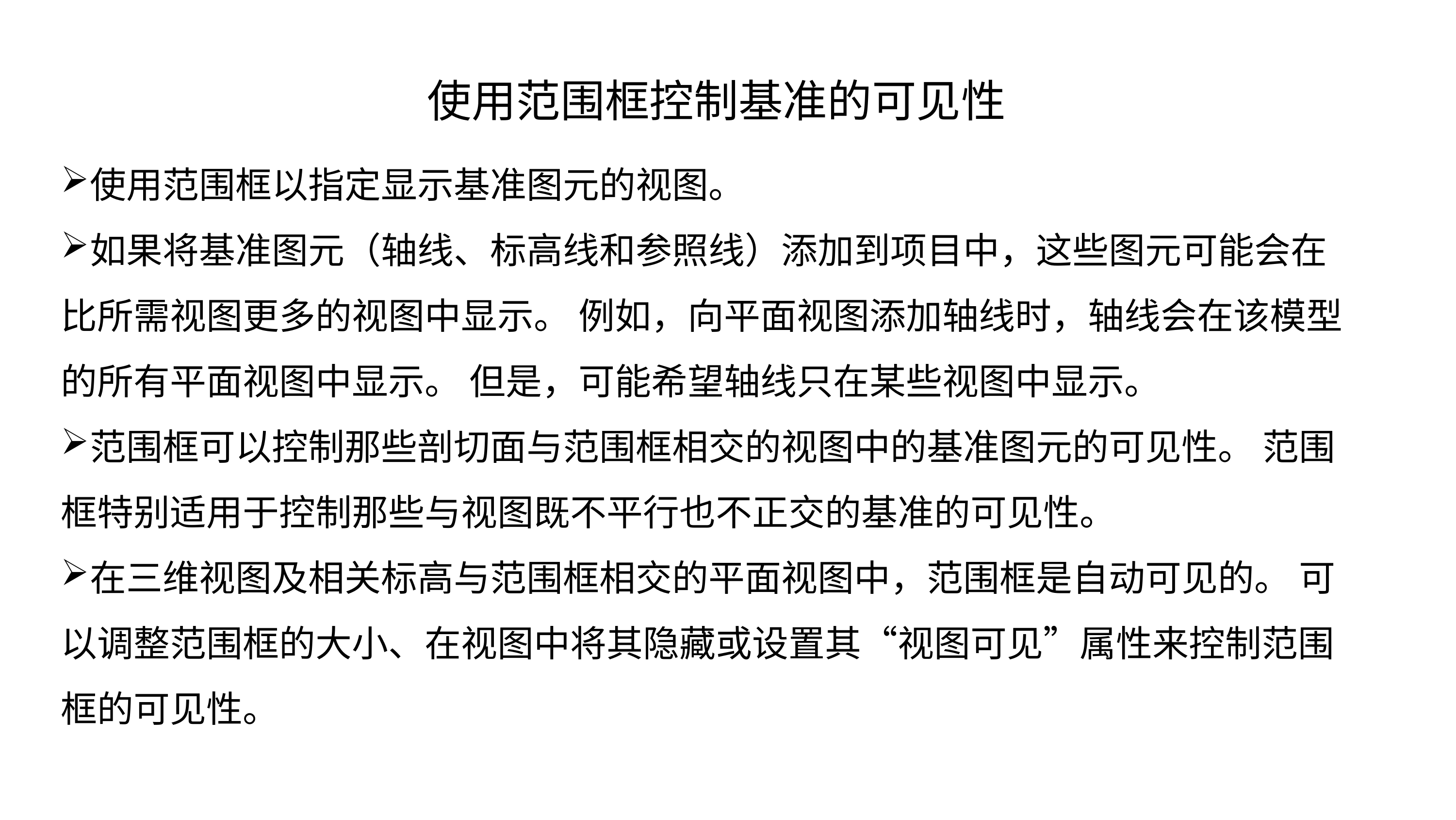

使用范围框控制基准的可见性
使用范围框以指定显示基准图元的视图。
如果将基准图元（轴线、标高线和参照线）添加到项目中，这些图元可能会在比所需视图更多的视图中显示。 例如，向平面视图添加轴线时，轴线会在该模型的所有平面视图中显示。 但是，可能希望轴线只在某些视图中显示。
范围框可以控制那些剖切面与范围框相交的视图中的基准图元的可见性。 范围框特别适用于控制那些与视图既不平行也不正交的基准的可见性。
在三维视图及相关标高与范围框相交的平面视图中，范围框是自动可见的。 可以调整范围框的大小、在视图中将其隐藏或设置其“视图可见”属性来控制范围框的可见性。